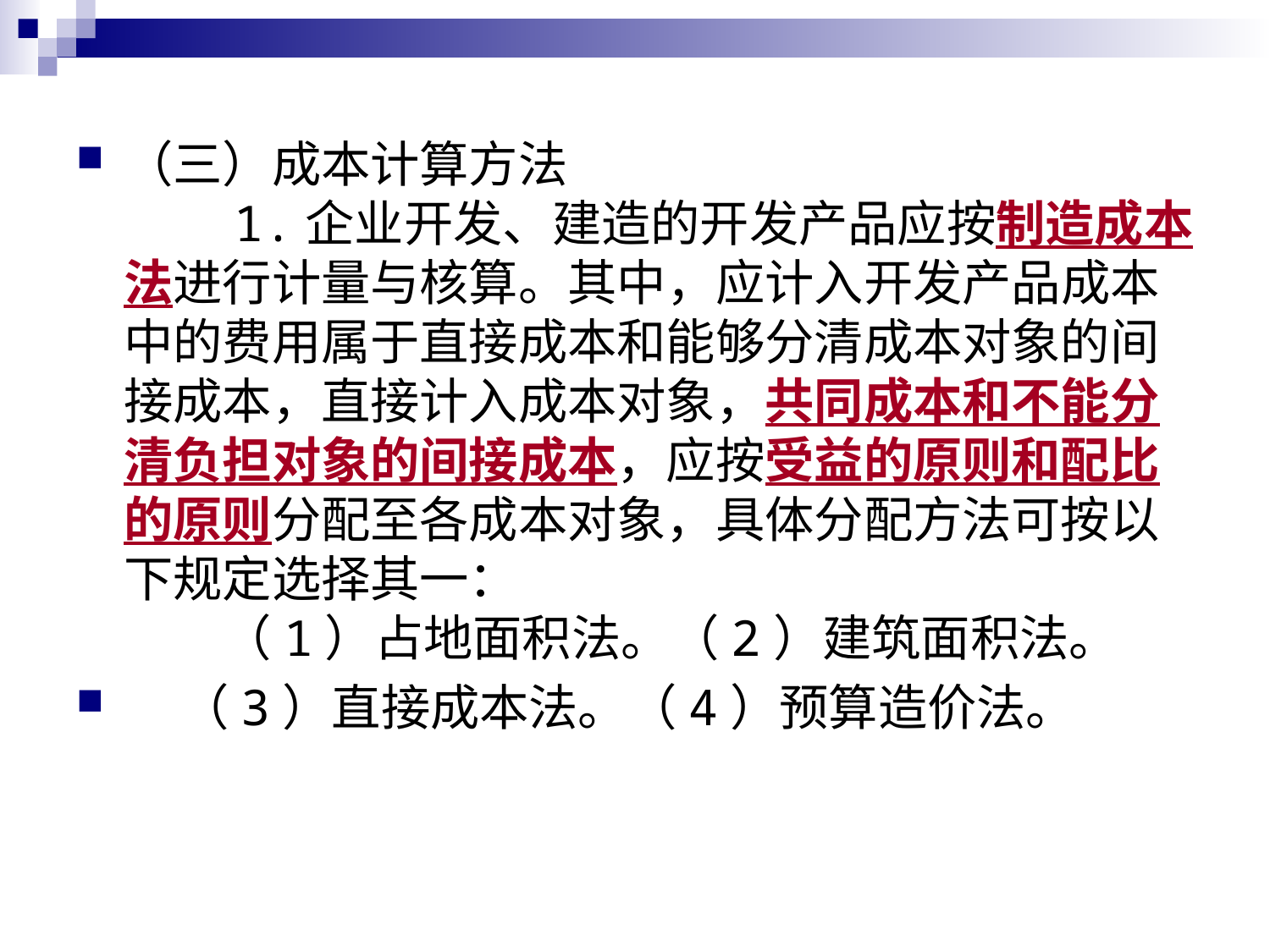

（三）成本计算方法
　　1.企业开发、建造的开发产品应按制造成本法进行计量与核算。其中，应计入开发产品成本中的费用属于直接成本和能够分清成本对象的间接成本，直接计入成本对象，共同成本和不能分清负担对象的间接成本，应按受益的原则和配比的原则分配至各成本对象，具体分配方法可按以下规定选择其一：
　　（1）占地面积法。（2）建筑面积法。
    （3）直接成本法。（4）预算造价法。